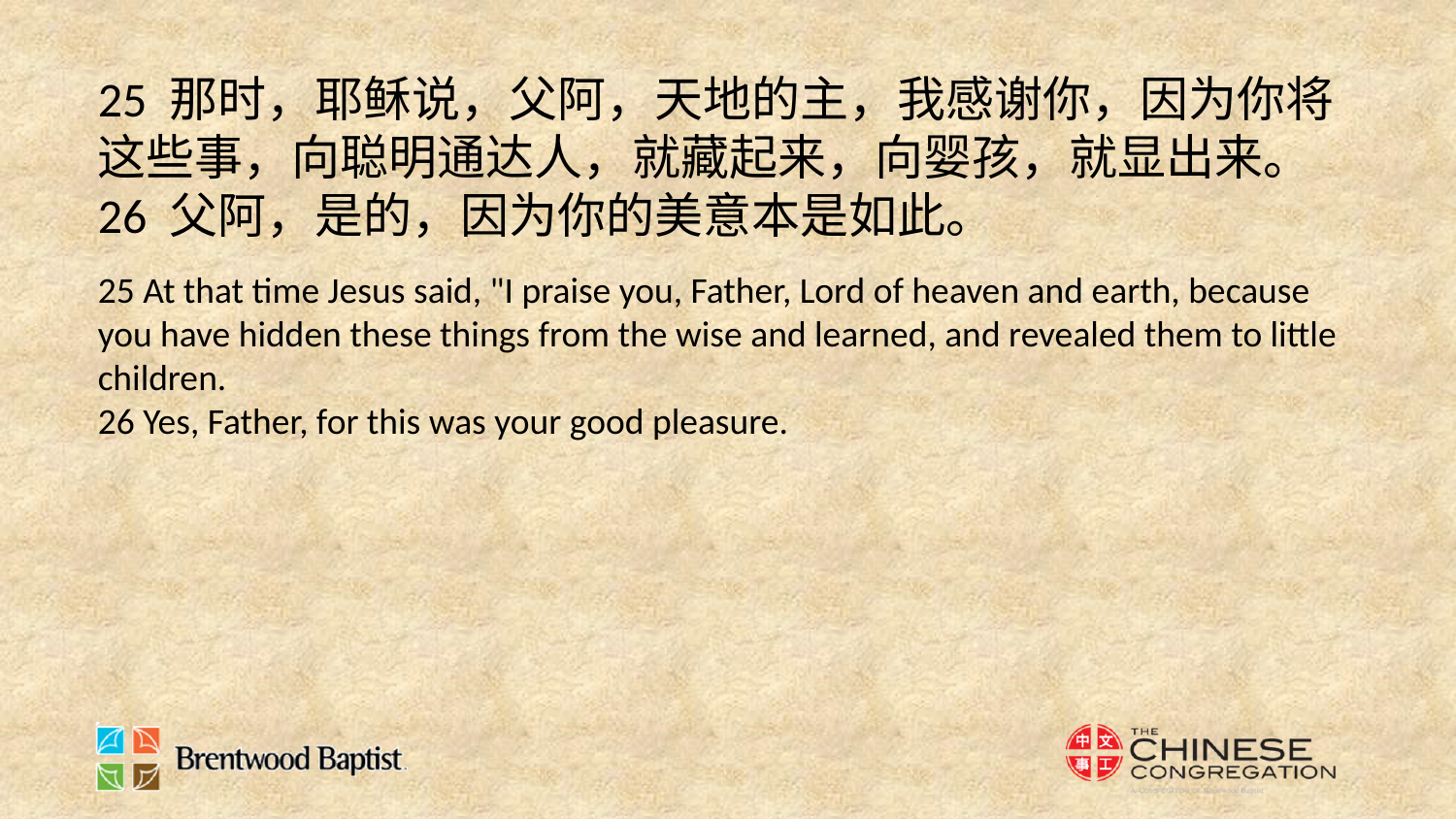

25 那时，耶稣说，父阿，天地的主，我感谢你，因为你将这些事，向聪明通达人，就藏起来，向婴孩，就显出来。
26 父阿，是的，因为你的美意本是如此。

25 At that time Jesus said, "I praise you, Father, Lord of heaven and earth, because you have hidden these things from the wise and learned, and revealed them to little children.
26 Yes, Father, for this was your good pleasure.